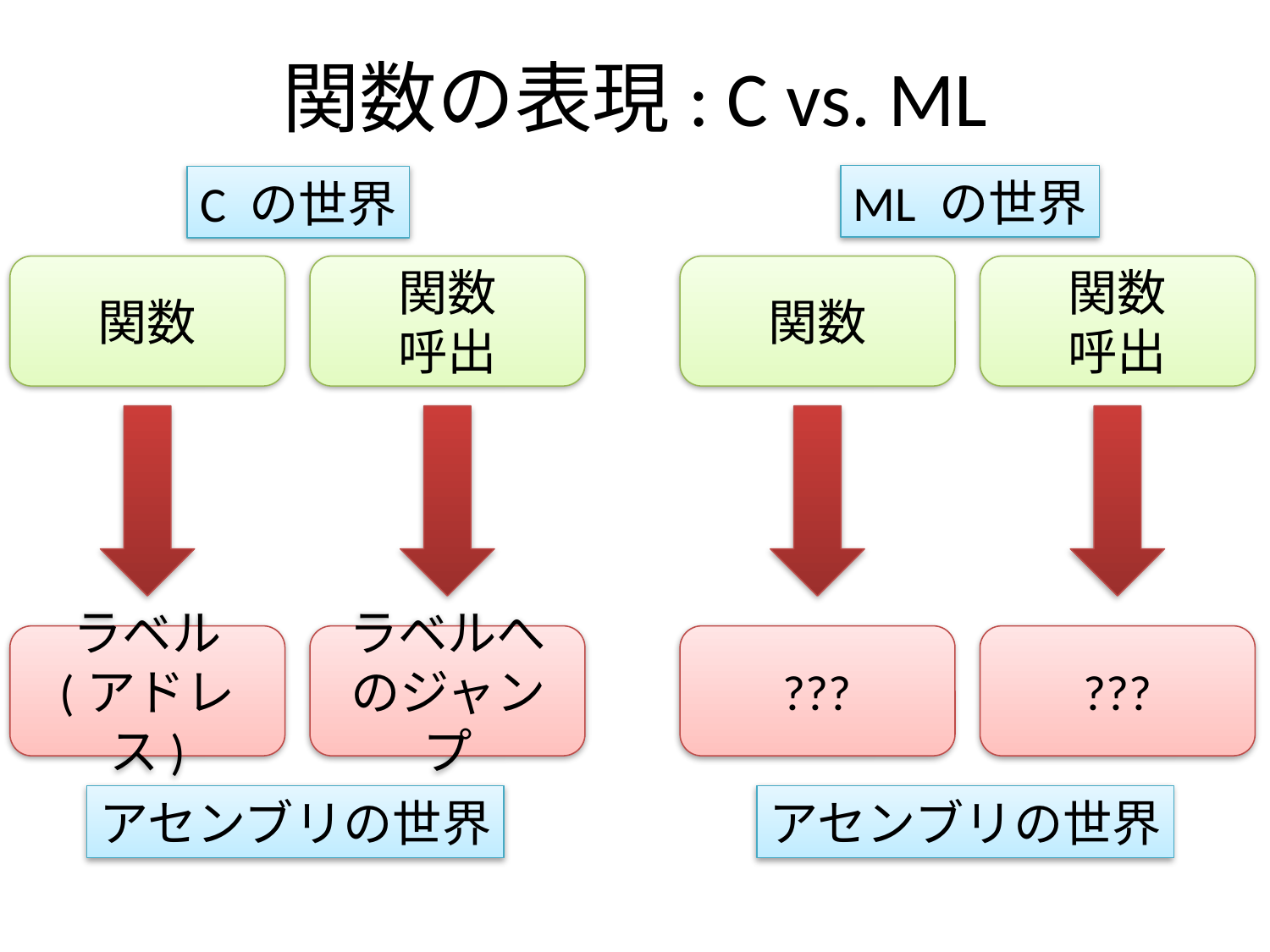

# 関数の表現: C vs. ML
ML の世界
C の世界
関数
関数
呼出
関数
関数
呼出

ラベル
(アドレス)
ラベルへのジャンプ
???
???
アセンブリの世界
アセンブリの世界